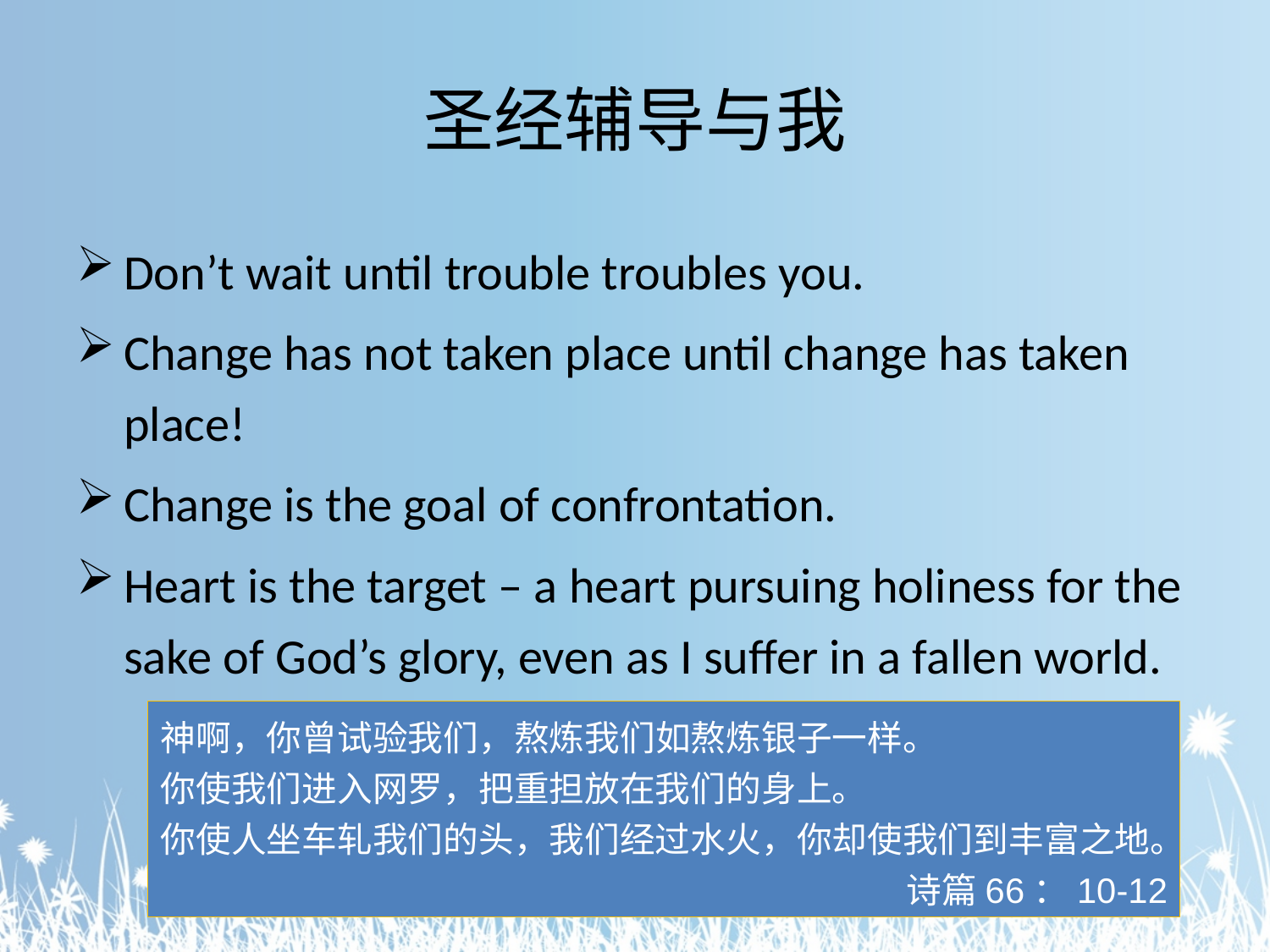

# 圣经辅导与我
Don’t wait until trouble troubles you.
Change has not taken place until change has taken place!
Change is the goal of confrontation.
Heart is the target – a heart pursuing holiness for the sake of God’s glory, even as I suffer in a fallen world.
神啊，你曾试验我们，熬炼我们如熬炼银子一样。
你使我们进入网罗，把重担放在我们的身上。
你使人坐车轧我们的头，我们经过水火，你却使我们到丰富之地。
诗篇66：10-12